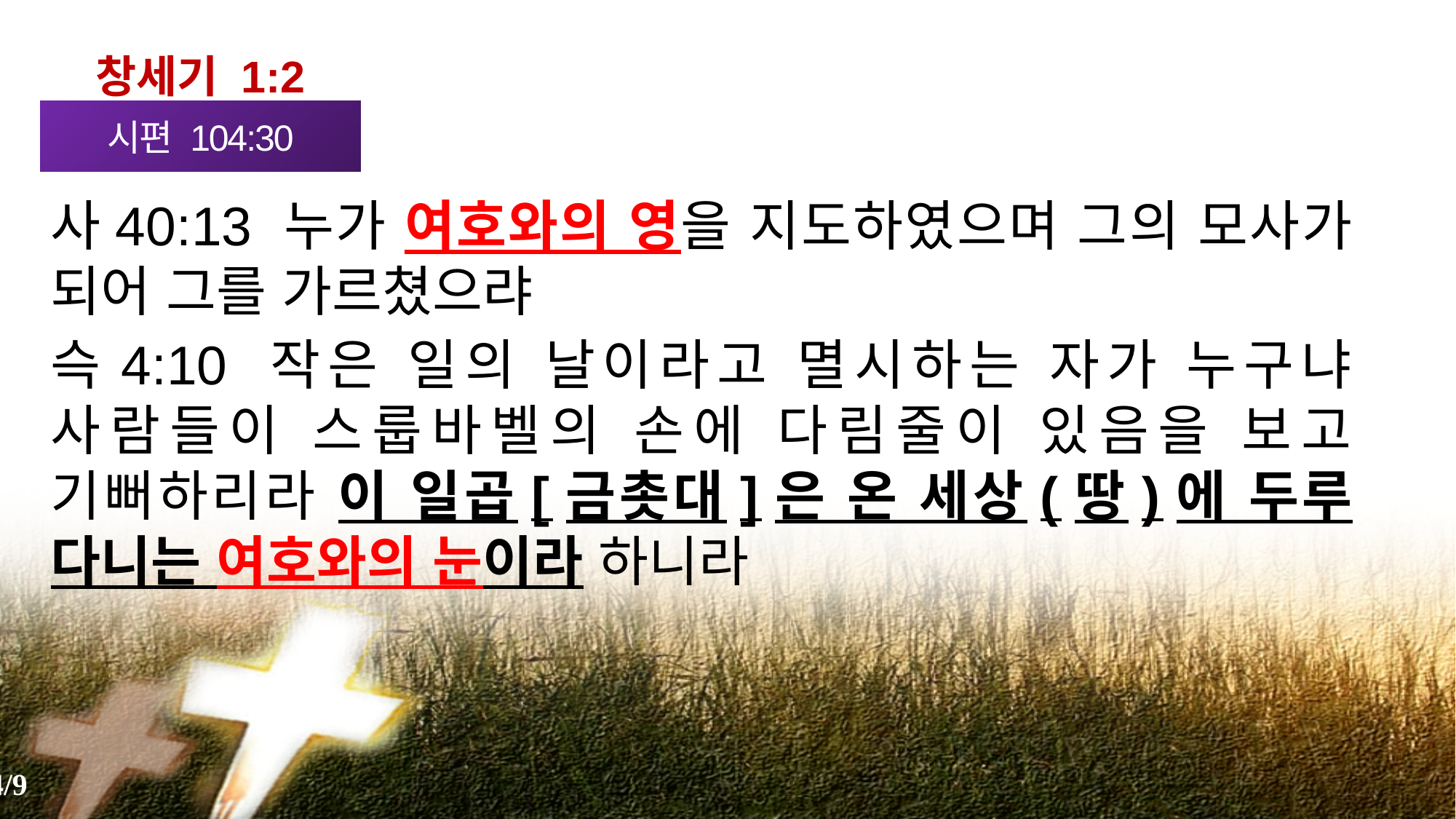

창세기 1:2

시편 104:30
사40:13 누가 여호와의 영을 지도하였으며 그의 모사가 되어 그를 가르쳤으랴
슥4:10 작은 일의 날이라고 멸시하는 자가 누구냐 사람들이 스룹바벨의 손에 다림줄이 있음을 보고 기뻐하리라 이 일곱[금촛대]은 온 세상(땅)에 두루 다니는 여호와의 눈이라 하니라